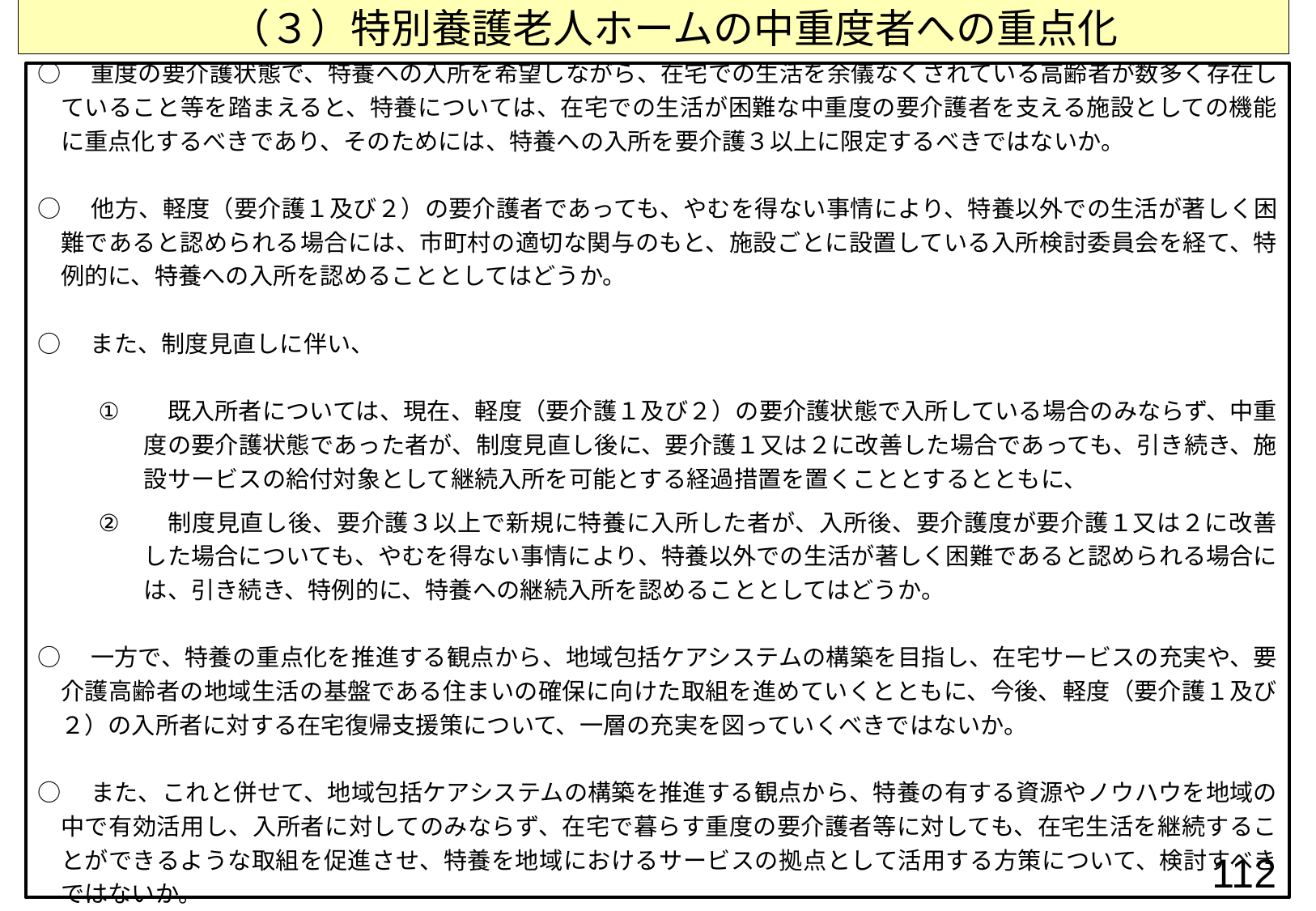

（３）特別養護老人ホームの中重度者への重点化
○　重度の要介護状態で、特養への入所を希望しながら、在宅での生活を余儀なくされている高齢者が数多く存在していること等を踏まえると、特養については、在宅での生活が困難な中重度の要介護者を支える施設としての機能に重点化するべきであり、そのためには、特養への入所を要介護３以上に限定するべきではないか。

○　他方、軽度（要介護１及び２）の要介護者であっても、やむを得ない事情により、特養以外での生活が著しく困難であると認められる場合には、市町村の適切な関与のもと、施設ごとに設置している入所検討委員会を経て、特例的に、特養への入所を認めることとしてはどうか。

○　また、制度見直しに伴い、

　既入所者については、現在、軽度（要介護１及び２）の要介護状態で入所している場合のみならず、中重度の要介護状態であった者が、制度見直し後に、要介護１又は２に改善した場合であっても、引き続き、施設サービスの給付対象として継続入所を可能とする経過措置を置くこととするとともに、
　制度見直し後、要介護３以上で新規に特養に入所した者が、入所後、要介護度が要介護１又は２に改善した場合についても、やむを得ない事情により、特養以外での生活が著しく困難であると認められる場合には、引き続き、特例的に、特養への継続入所を認めることとしてはどうか。

○　一方で、特養の重点化を推進する観点から、地域包括ケアシステムの構築を目指し、在宅サービスの充実や、要介護高齢者の地域生活の基盤である住まいの確保に向けた取組を進めていくとともに、今後、軽度（要介護１及び２）の入所者に対する在宅復帰支援策について、一層の充実を図っていくべきではないか。

○　また、これと併せて、地域包括ケアシステムの構築を推進する観点から、特養の有する資源やノウハウを地域の中で有効活用し、入所者に対してのみならず、在宅で暮らす重度の要介護者等に対しても、在宅生活を継続することができるような取組を促進させ、特養を地域におけるサービスの拠点として活用する方策について、検討すべきではないか。
112